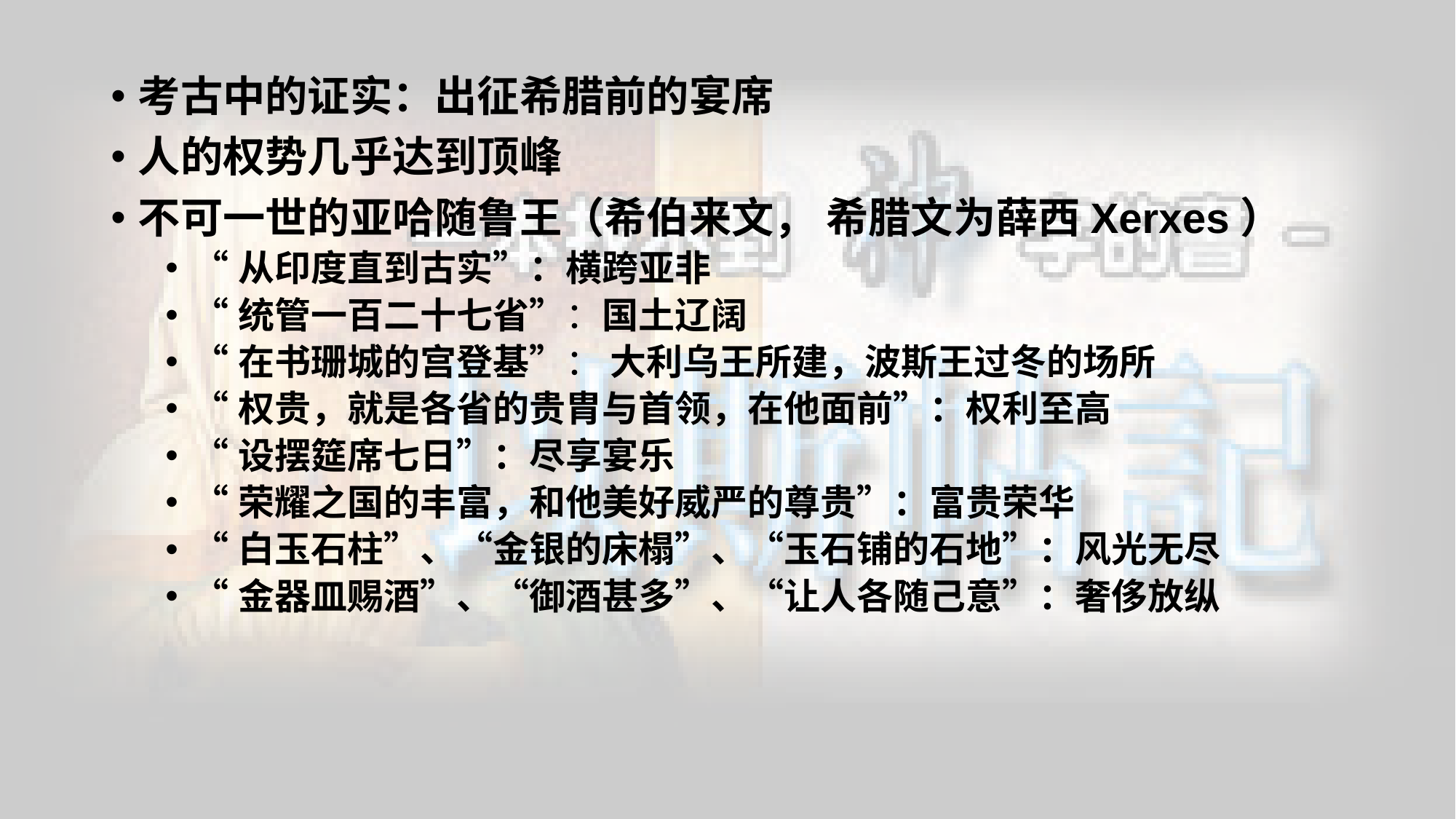

考古中的证实：出征希腊前的宴席
人的权势几乎达到顶峰
不可一世的亚哈随鲁王（希伯来文， 希腊文为薛西Xerxes）
“从印度直到古实”：横跨亚非
“统管一百二十七省”：国土辽阔
“在书珊城的宫登基”： 大利乌王所建，波斯王过冬的场所
“权贵，就是各省的贵胄与首领，在他面前”：权利至高
“设摆筵席七日”：尽享宴乐
“荣耀之国的丰富，和他美好威严的尊贵”：富贵荣华
“白玉石柱”、“金银的床榻”、“玉石铺的石地”：风光无尽
“金器皿赐酒”、“御酒甚多”、“让人各随己意”：奢侈放纵